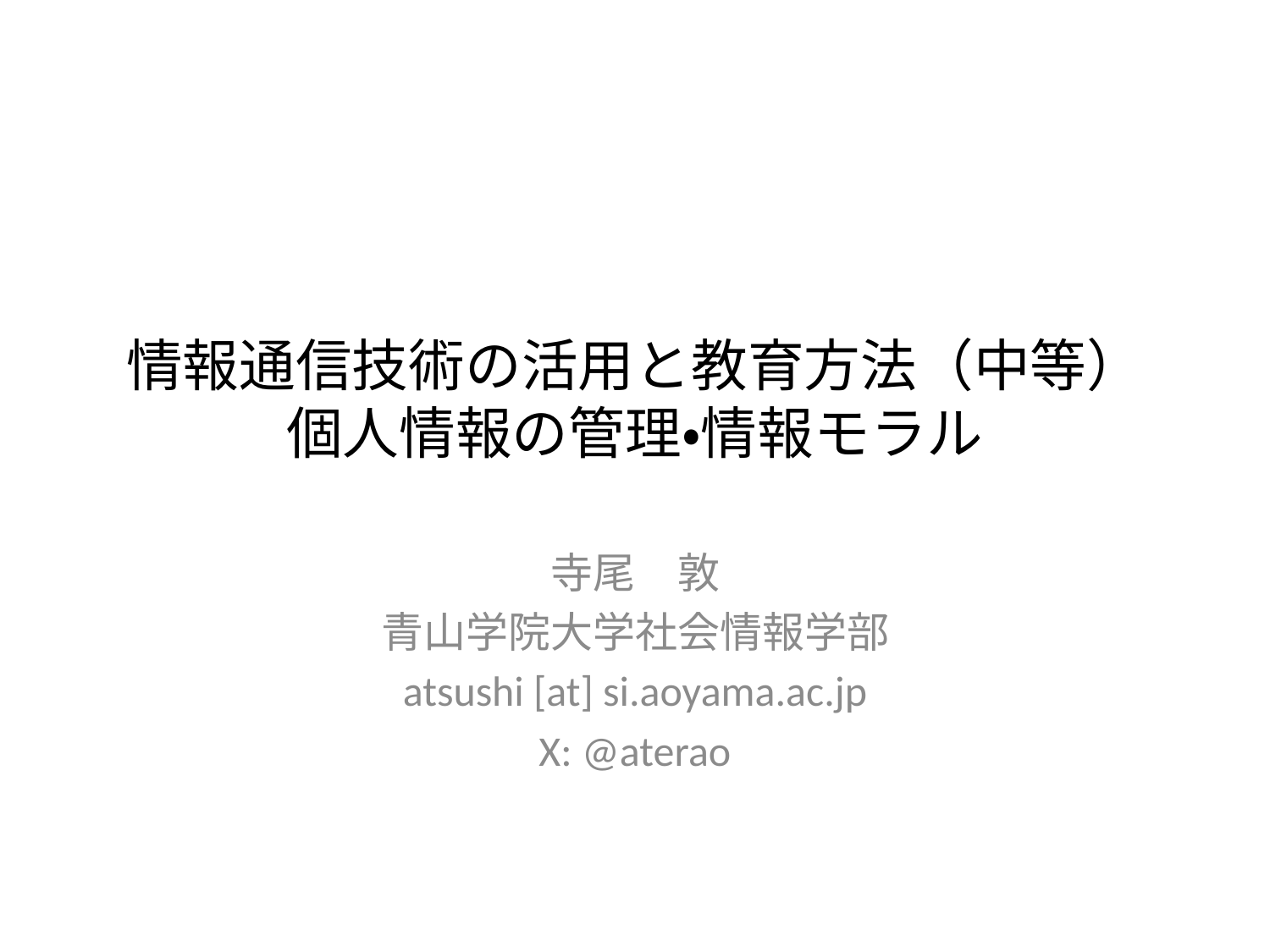

# 情報通信技術の活用と教育方法（中等） 個人情報の管理・情報モラル
寺尾　敦
青山学院大学社会情報学部
atsushi [at] si.aoyama.ac.jp
X: @aterao